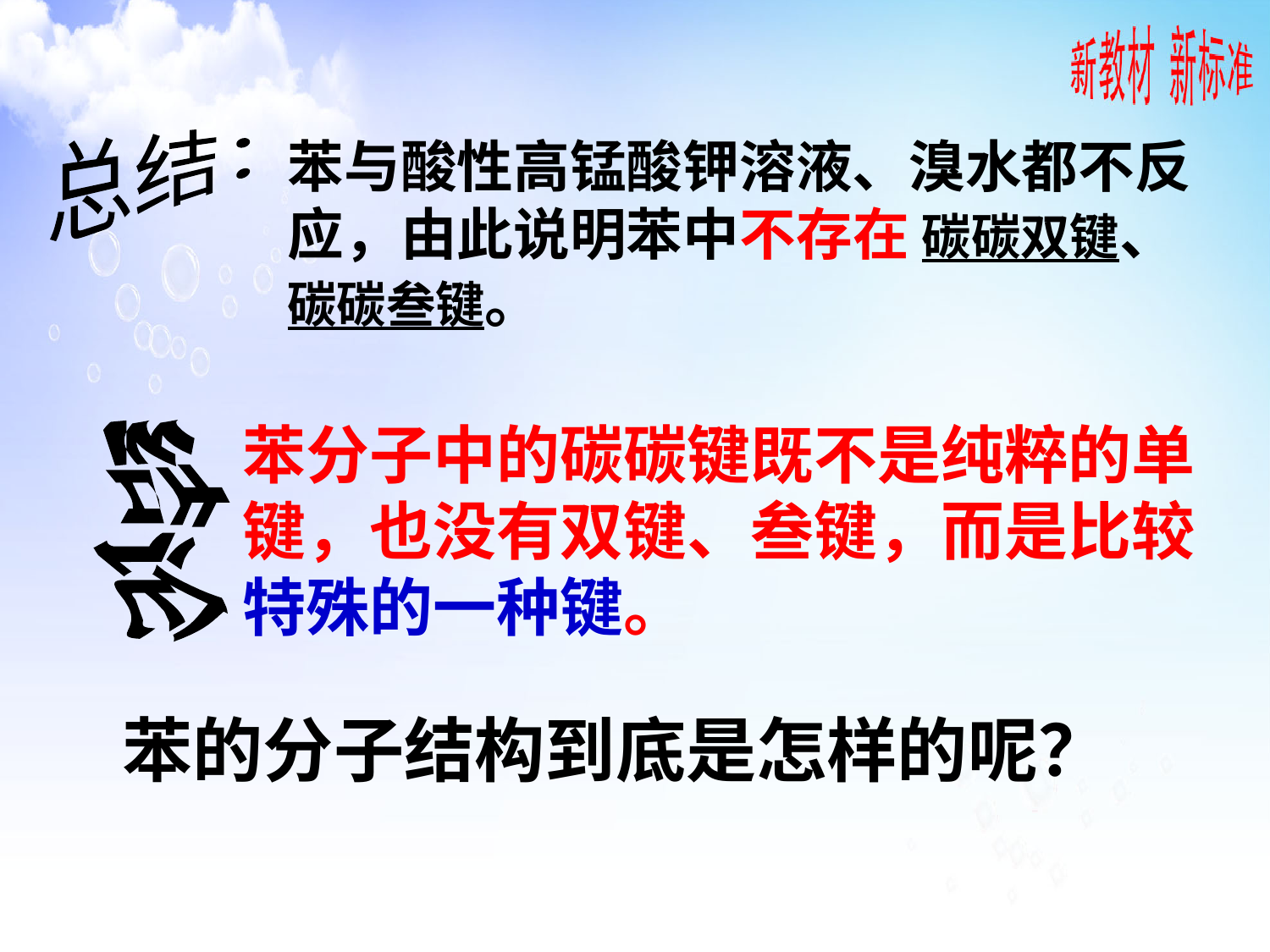

苯与酸性高锰酸钾溶液、溴水都不反应，由此说明苯中不存在 碳碳双键、碳碳叁键。
总结：
苯分子中的碳碳键既不是纯粹的单键，也没有双键、叁键，而是比较特殊的一种键。
结论
苯的分子结构到底是怎样的呢？